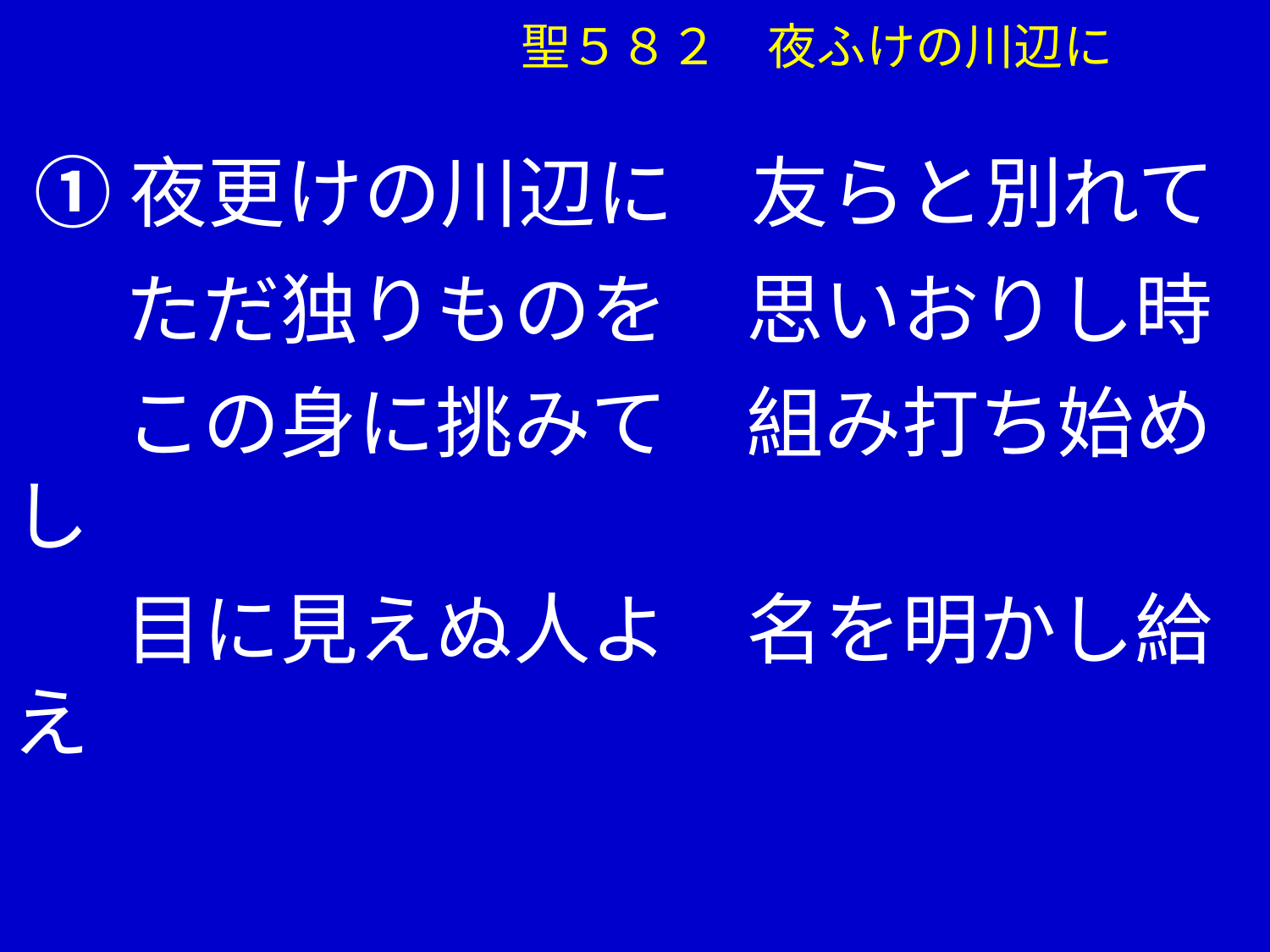

聖５８２　夜ふけの川辺に
 ①夜更けの川辺に　友らと別れて
　  ただ独りものを　思いおりし時
　  この身に挑みて　組み打ち始めし
　  目に見えぬ人よ　名を明かし給え